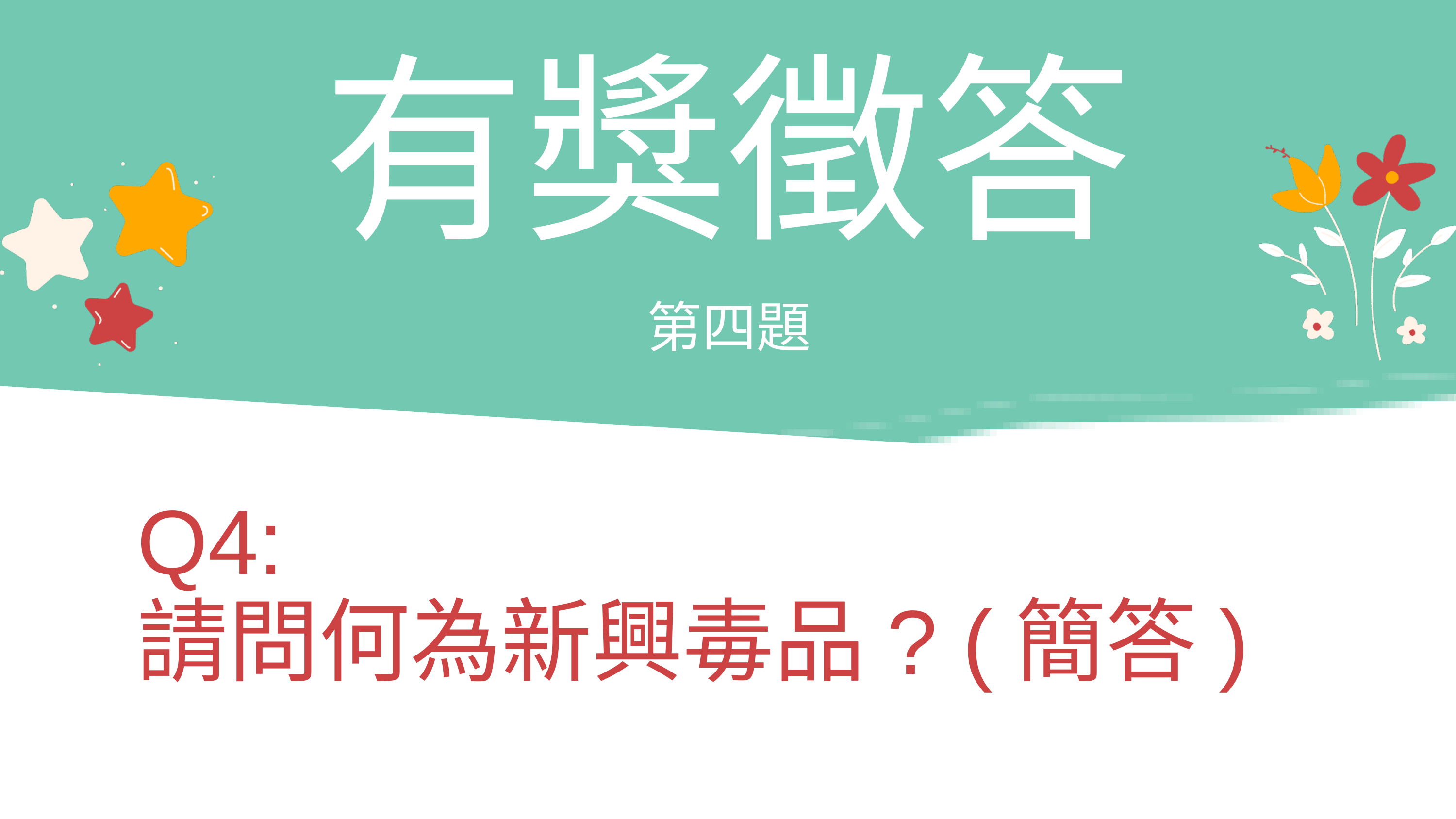

有獎徵答
第四題
|  |  |  |  |
| --- | --- | --- | --- |
|  |  |  |  |
|  |  |  |  |
Q4:
請問何為新興毒品? (簡答)